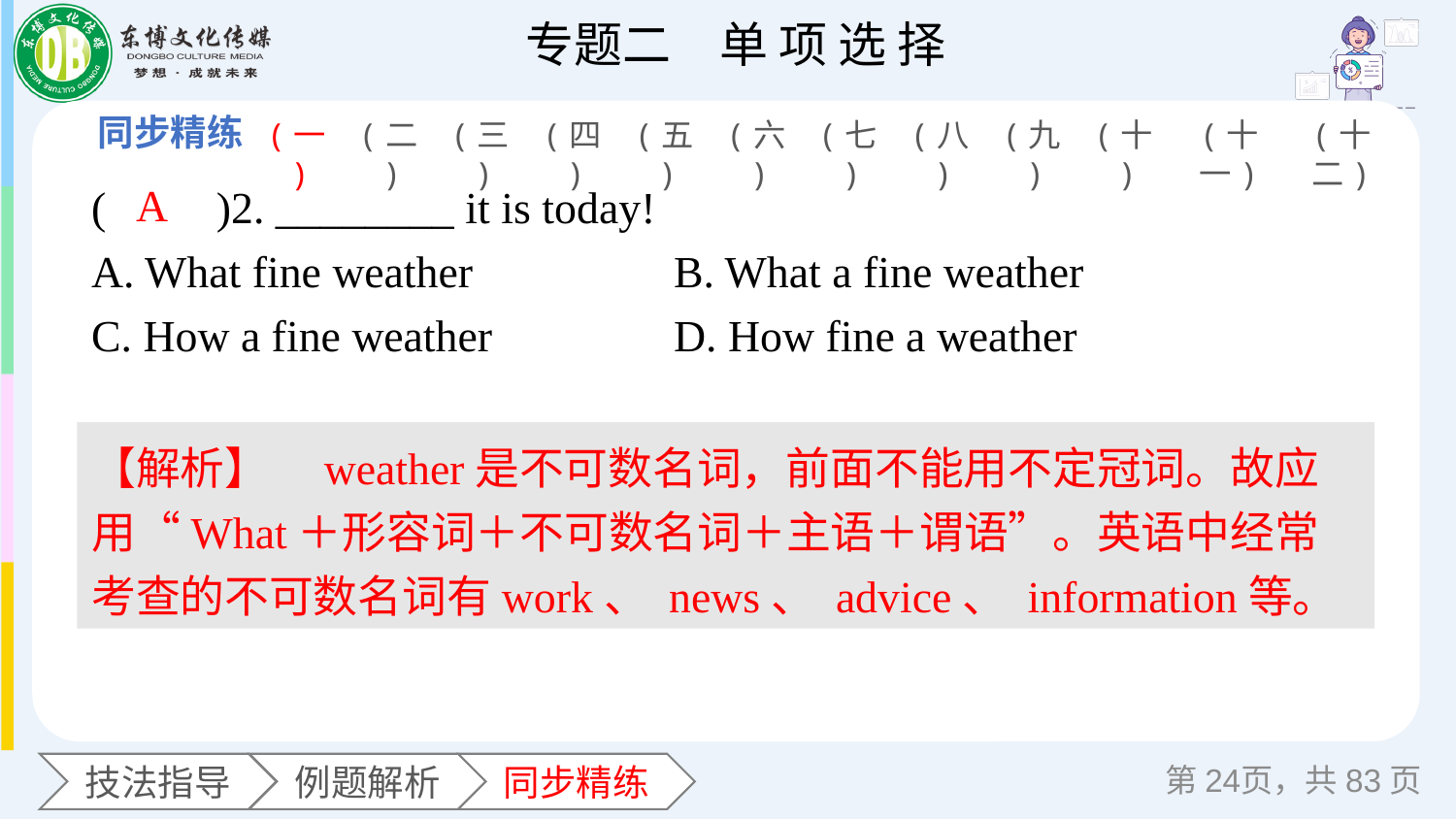

(一)
(二)
(三)
(四)
(五)
(六)
(七)
(八)
(九)
(十)
(十一)
(十二)
(　　)2. ________ it is today!
A. What fine weather    		B. What a fine weather
C. How a fine weather    	D. How fine a weather
A
【解析】　weather是不可数名词，前面不能用不定冠词。故应用“What＋形容词＋不可数名词＋主语＋谓语”。英语中经常考查的不可数名词有work、 news、 advice、 information等。
第24页，共83页